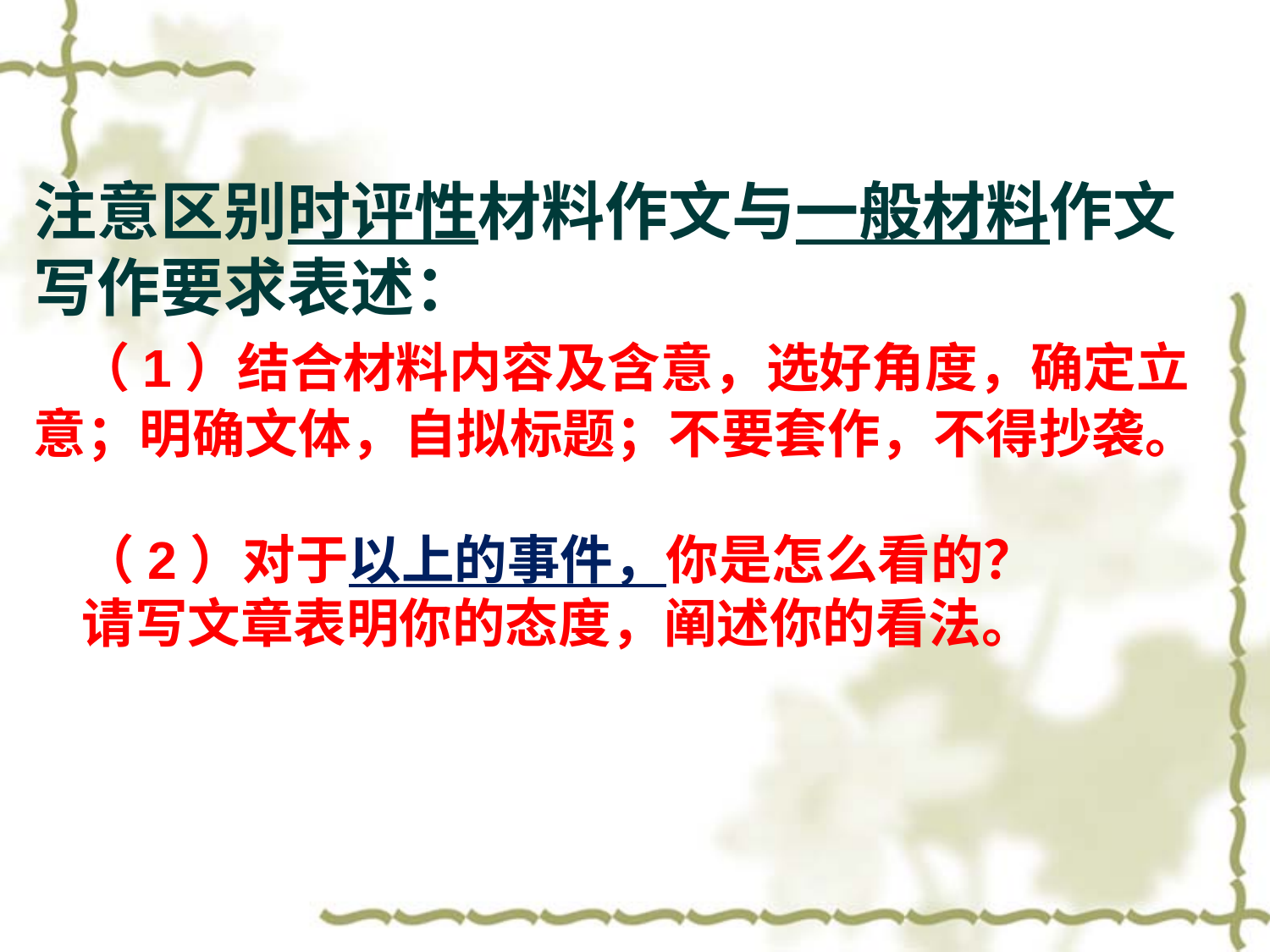

# 注意区别时评性材料作文与一般材料作文写作要求表述： （1）结合材料内容及含意，选好角度，确定立意；明确文体，自拟标题；不要套作，不得抄袭。 （2）对于以上的事件，你是怎么看的？ 请写文章表明你的态度，阐述你的看法。